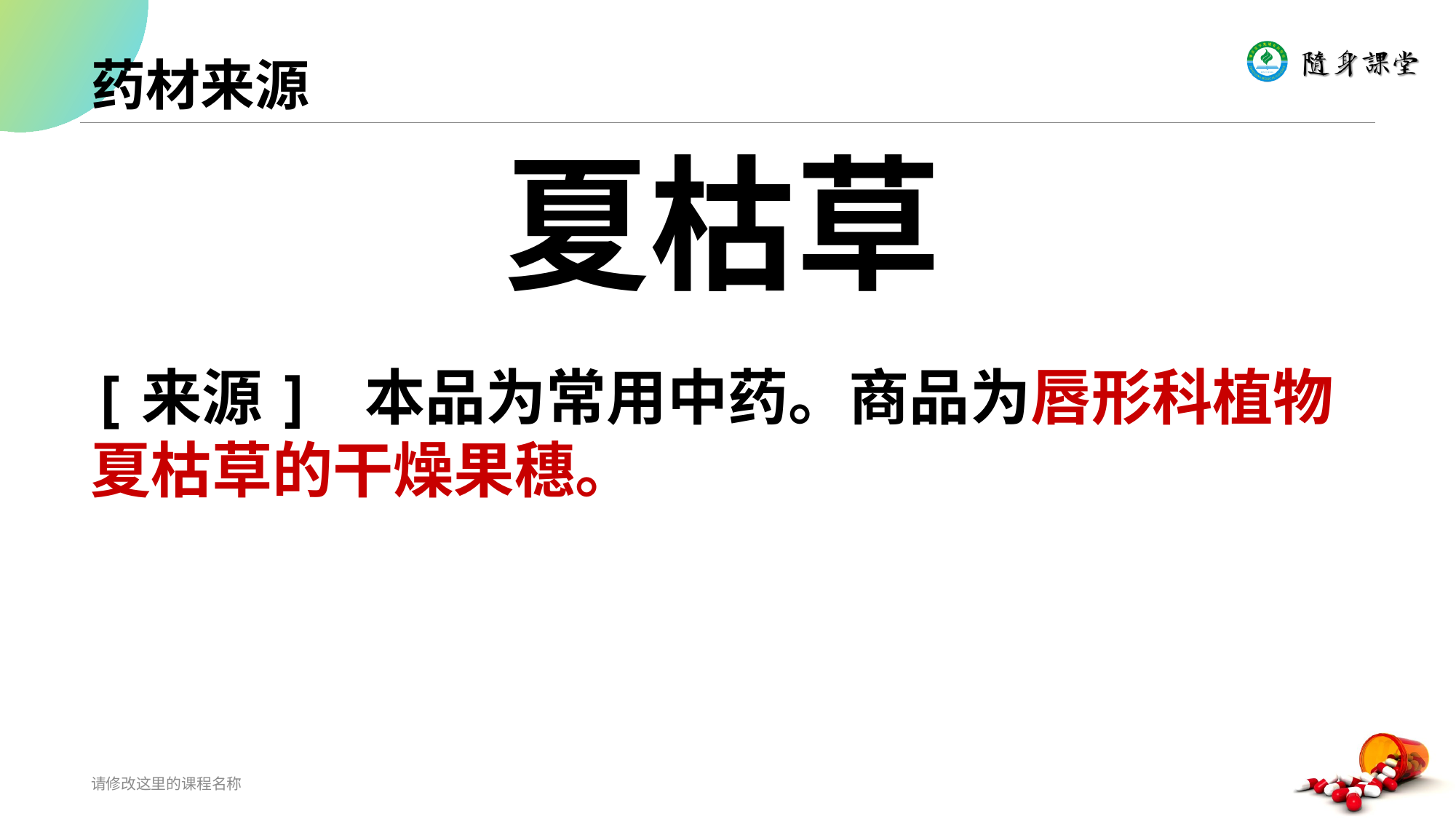

# 药材来源
 夏枯草

[来源] 本品为常用中药。商品为唇形科植物夏枯草的干燥果穗。
请修改这里的课程名称
4